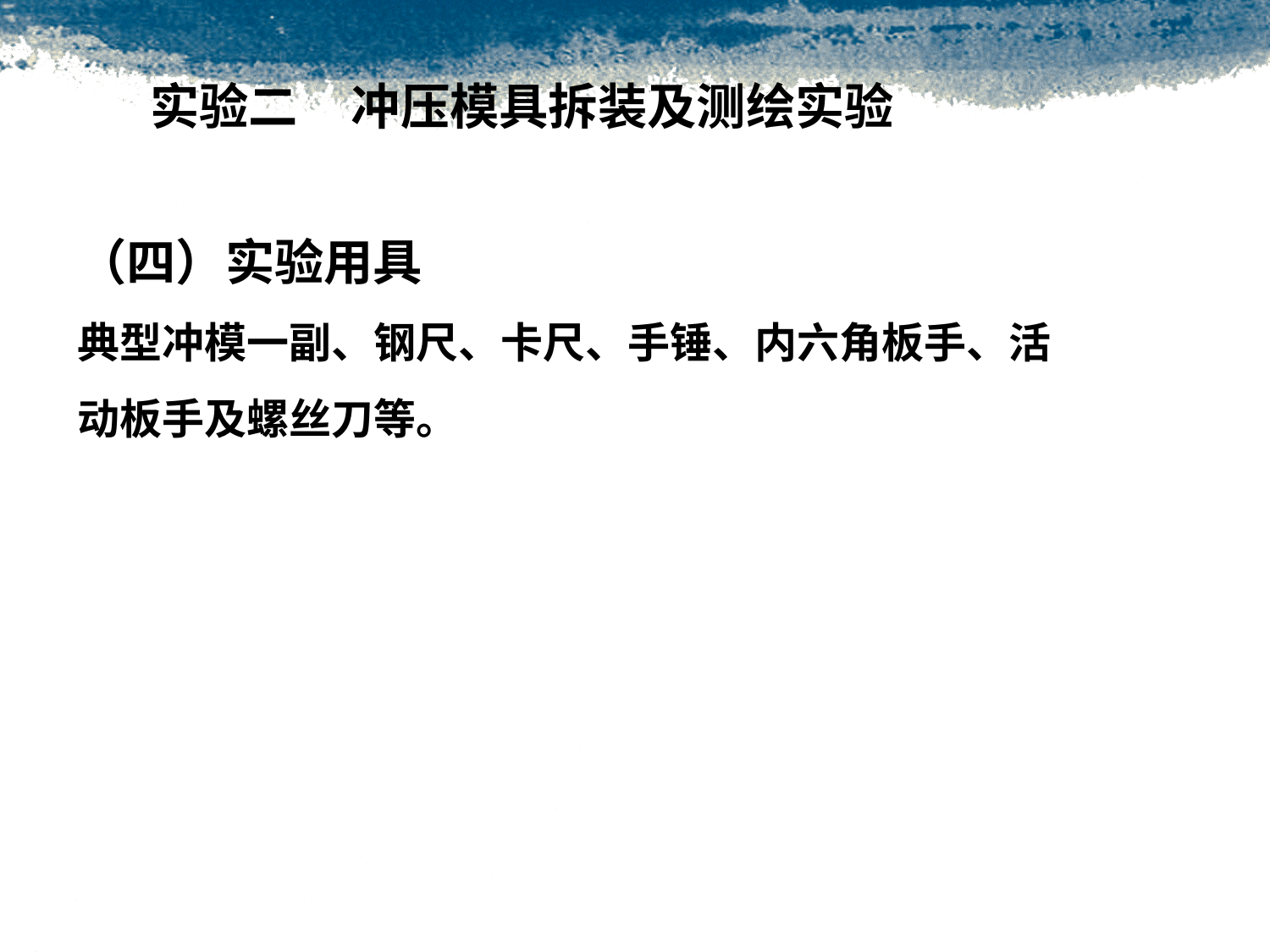

#
实验二	冲压模具拆装及测绘实验
（四）实验用具
典型冲模一副、钢尺、卡尺、手锤、内六角板手、活动板手及螺丝刀等。